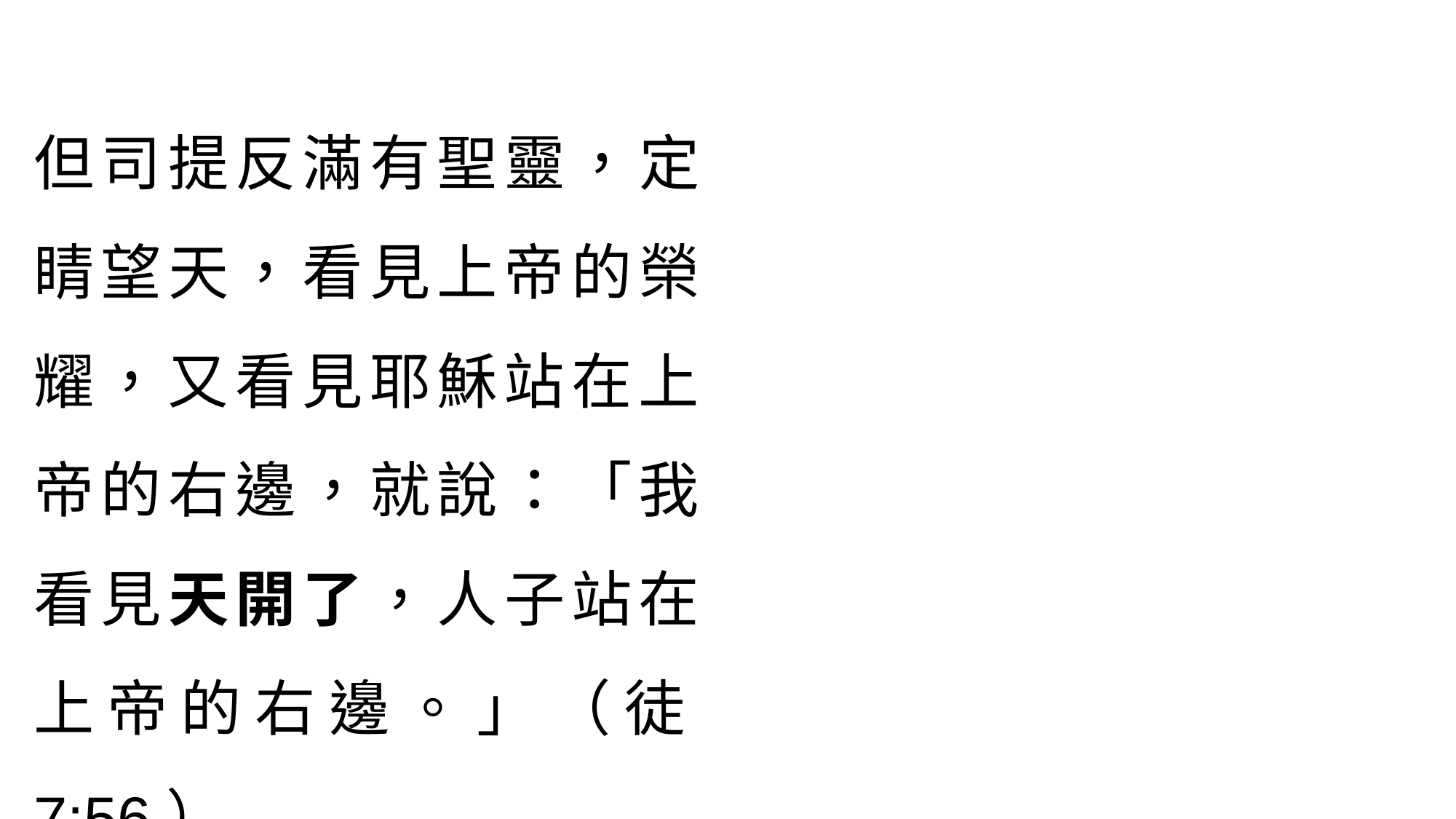

但司提反滿有聖靈，定睛望天，看見上帝的榮耀，又看見耶穌站在上帝的右邊，就說：「我看見天開了，人子站在上帝的右邊。」（徒7:56）